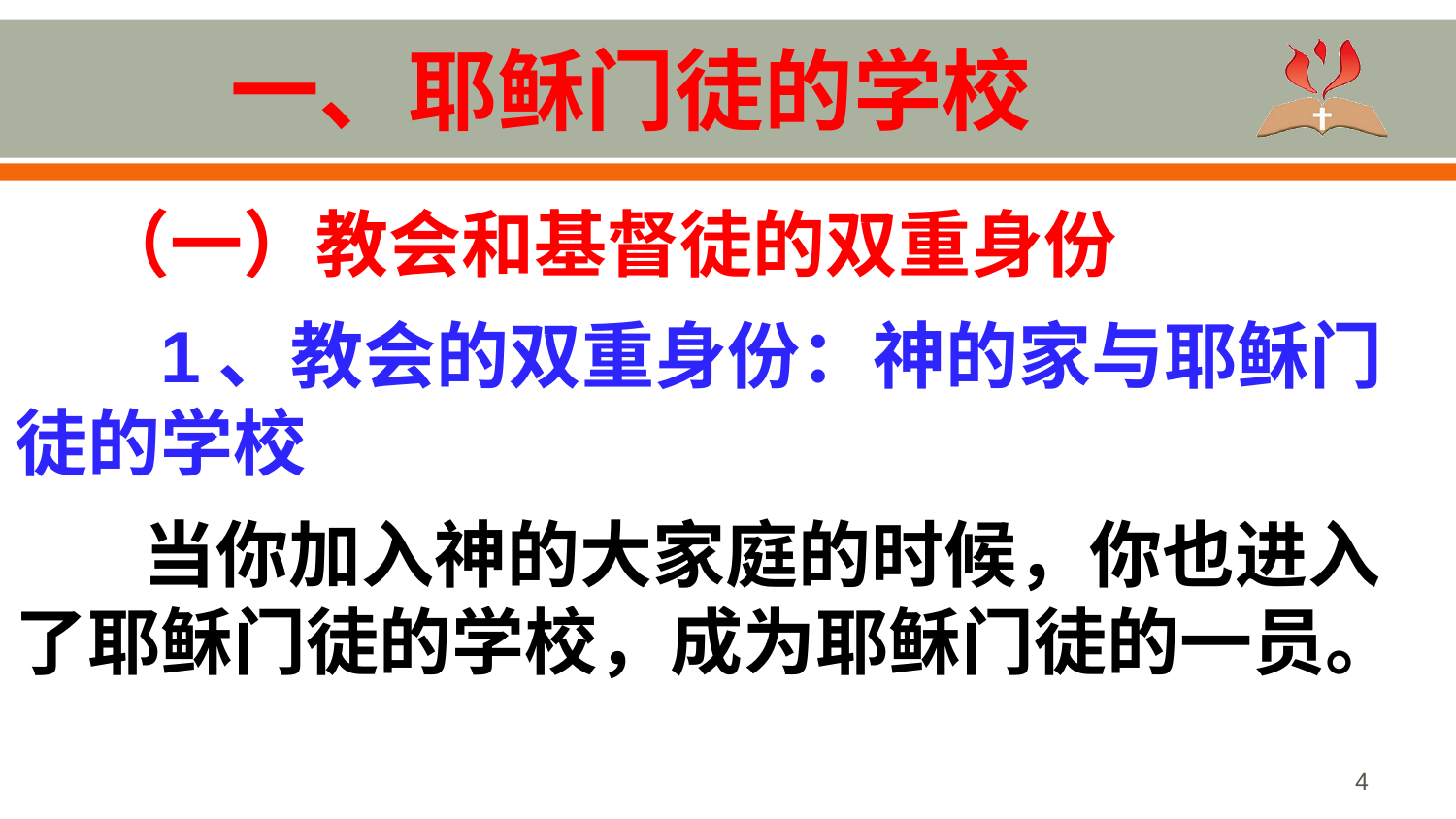

# 一、耶稣门徒的学校
    （一）教会和基督徒的双重身份
	1、教会的双重身份：神的家与耶稣门徒的学校
当你加入神的大家庭的时候，你也进入了耶稣门徒的学校，成为耶稣门徒的一员。

4